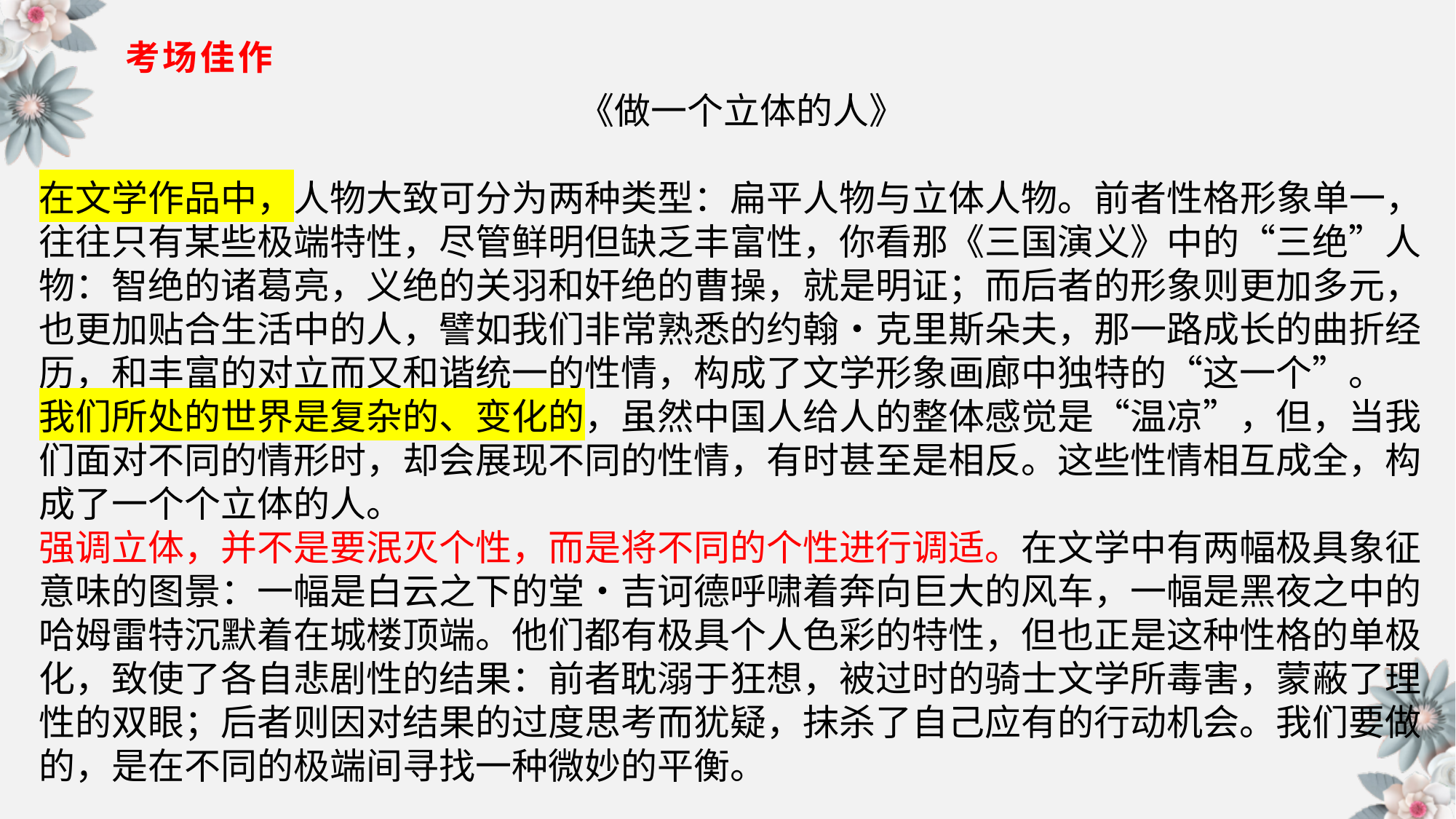

# 考场佳作
《做一个立体的人》

在文学作品中，人物大致可分为两种类型：扁平人物与立体人物。前者性格形象单一，往往只有某些极端特性，尽管鲜明但缺乏丰富性，你看那《三国演义》中的“三绝”人物：智绝的诸葛亮，义绝的关羽和奸绝的曹操，就是明证；而后者的形象则更加多元，也更加贴合生活中的人，譬如我们非常熟悉的约翰•克里斯朵夫，那一路成长的曲折经历，和丰富的对立而又和谐统一的性情，构成了文学形象画廊中独特的“这一个”。
我们所处的世界是复杂的、变化的，虽然中国人给人的整体感觉是“温凉”，但，当我们面对不同的情形时，却会展现不同的性情，有时甚至是相反。这些性情相互成全，构成了一个个立体的人。
强调立体，并不是要泯灭个性，而是将不同的个性进行调适。在文学中有两幅极具象征意味的图景：一幅是白云之下的堂•吉诃德呼啸着奔向巨大的风车，一幅是黑夜之中的哈姆雷特沉默着在城楼顶端。他们都有极具个人色彩的特性，但也正是这种性格的单极化，致使了各自悲剧性的结果：前者耽溺于狂想，被过时的骑士文学所毒害，蒙蔽了理性的双眼；后者则因对结果的过度思考而犹疑，抹杀了自己应有的行动机会。我们要做的，是在不同的极端间寻找一种微妙的平衡。